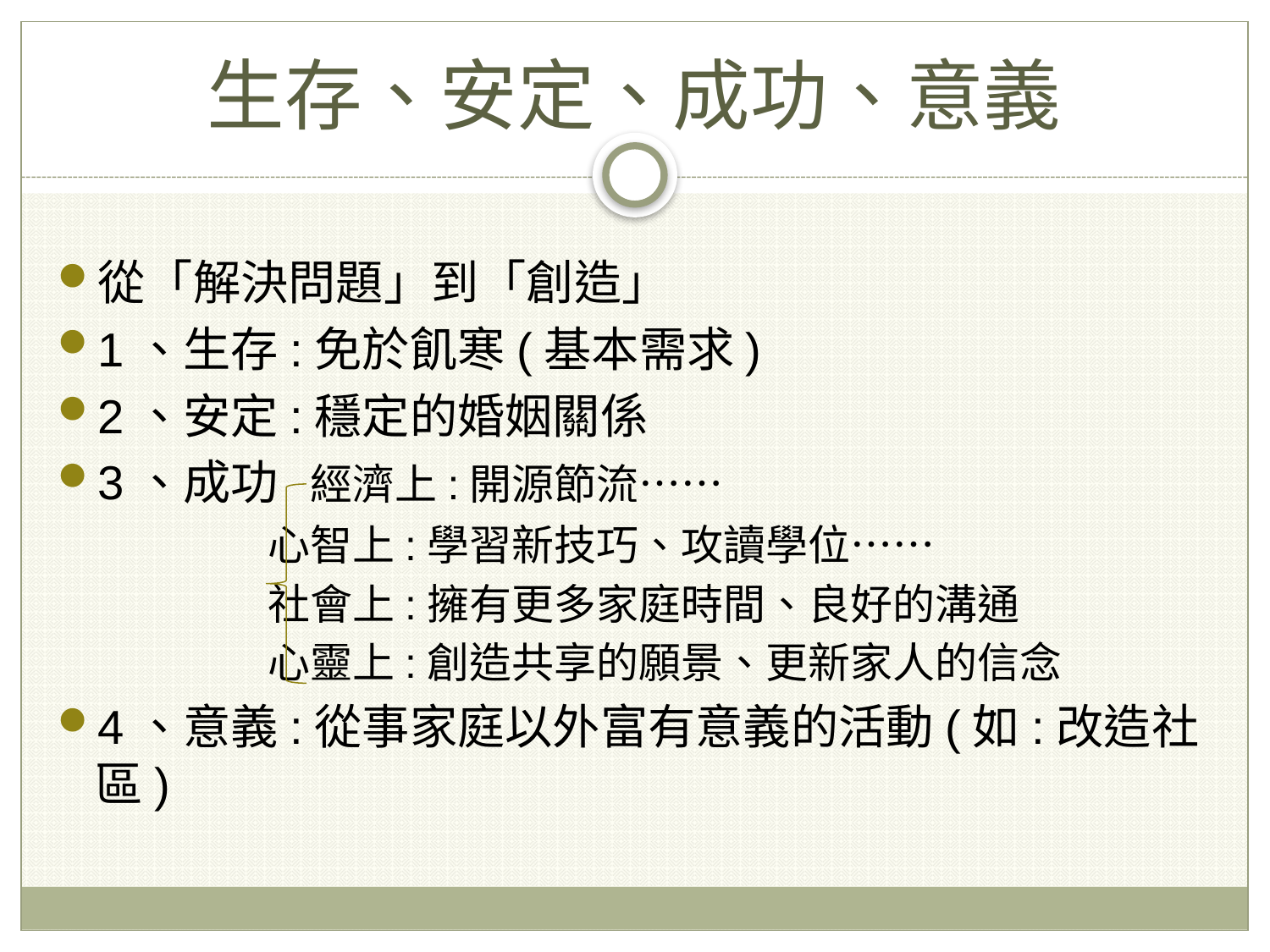

# 生存、安定、成功、意義
從「解決問題」到「創造」
1、生存:免於飢寒(基本需求)
2、安定:穩定的婚姻關係
3、成功   經濟上:開源節流……
                     心智上:學習新技巧、攻讀學位……
                     社會上:擁有更多家庭時間、良好的溝通
                     心靈上:創造共享的願景、更新家人的信念
4、意義:從事家庭以外富有意義的活動(如:改造社區)